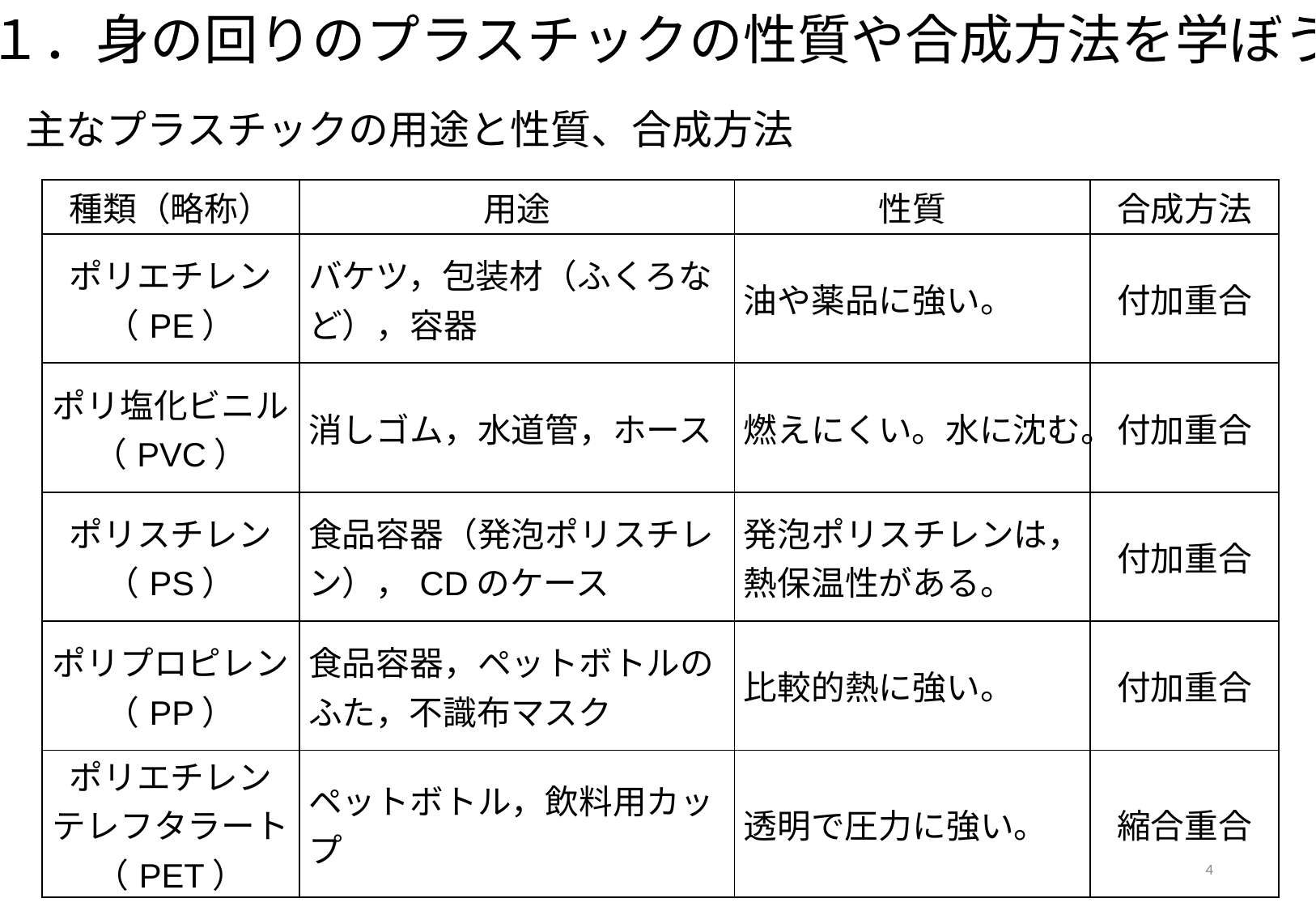

１．身の回りのプラスチックの性質や合成方法を学ぼう
主なプラスチックの用途と性質、合成方法
| 種類（略称） | 用途 | 性質 | 合成方法 |
| --- | --- | --- | --- |
| ポリエチレン（PE） | バケツ，包装材（ふくろなど），容器 | 油や薬品に強い。 | 付加重合 |
| ポリ塩化ビニル（PVC） | 消しゴム，水道管，ホース | 燃えにくい。水に沈む。 | 付加重合 |
| ポリスチレン（PS） | 食品容器（発泡ポリスチレン），CDのケース | 発泡ポリスチレンは，熱保温性がある。 | 付加重合 |
| ポリプロピレン（PP） | 食品容器，ペットボトルのふた，不識布マスク | 比較的熱に強い。 | 付加重合 |
| ポリエチレン テレフタラート（PET） | ペットボトル，飲料用カップ | 透明で圧力に強い。 | 縮合重合 |
4